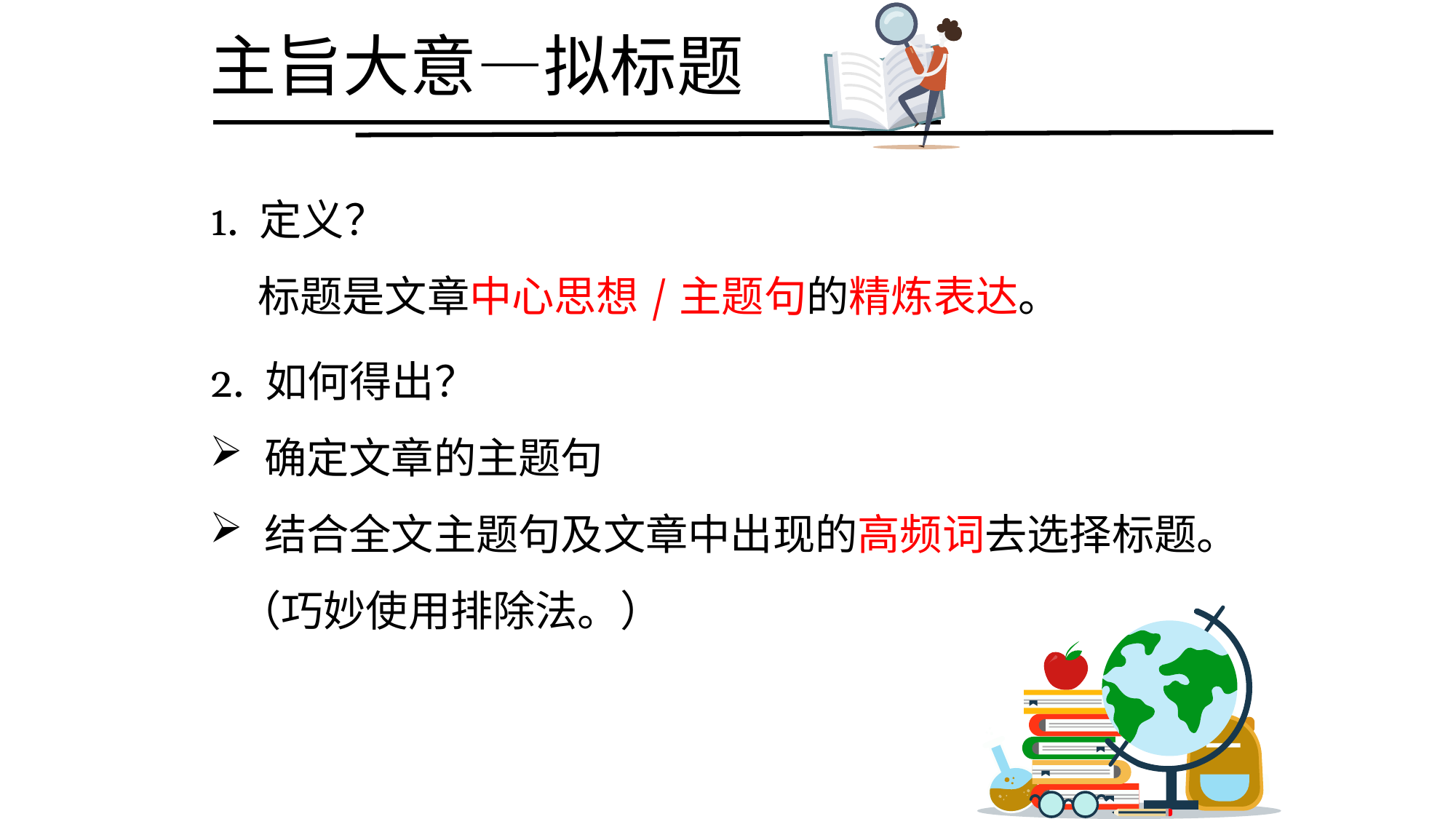

主旨大意—拟标题
1. 定义？
    标题是文章中心思想/主题句的精炼表达。
2. 如何得出？
确定文章的主题句
结合全文主题句及文章中出现的高频词去选择标题。
  （巧妙使用排除法。）